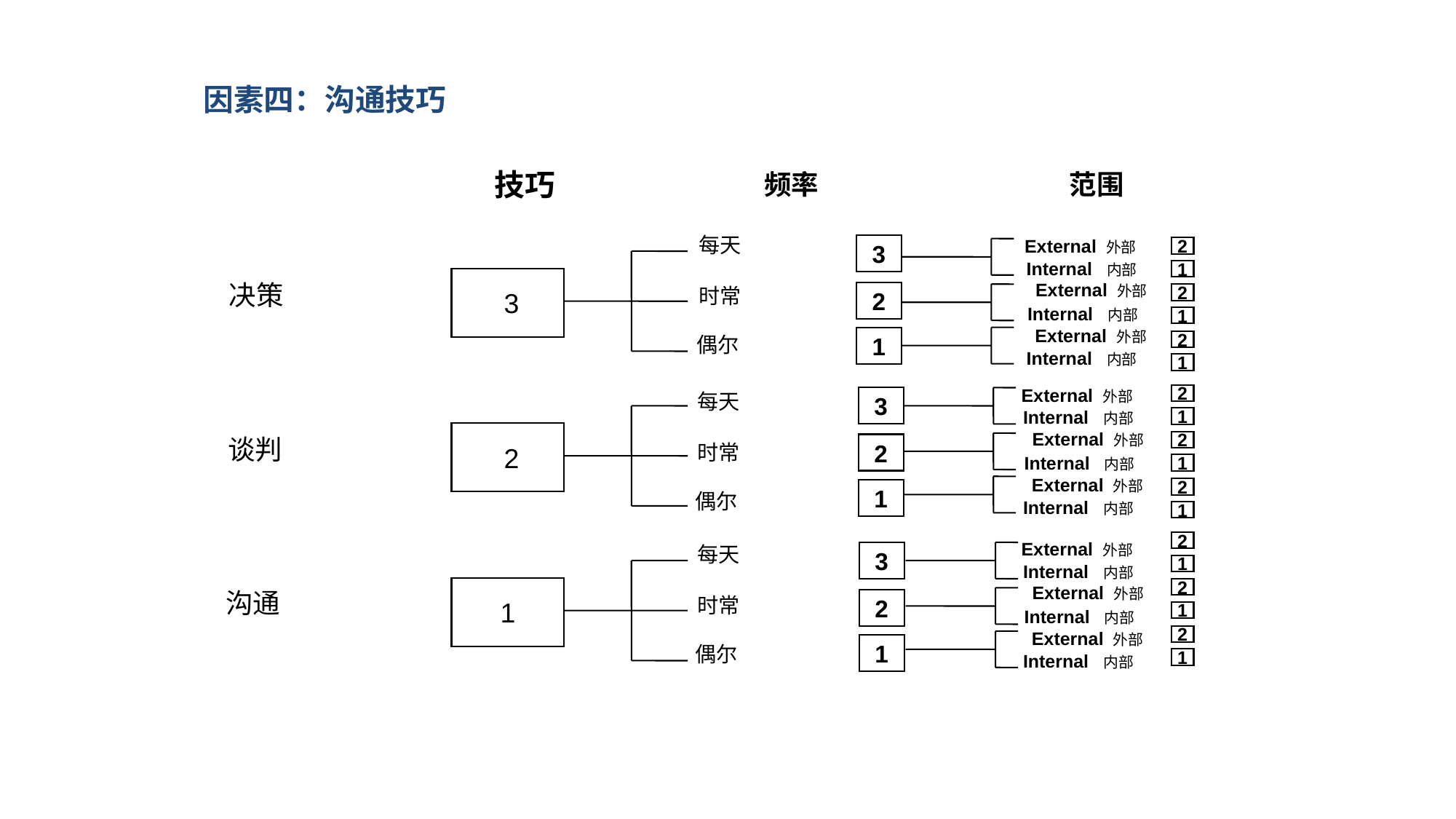

因素四：沟通技巧
技巧
范围
频率
External 外部
Internal  内部
External 外部
Internal  内部
External 外部
Internal  内部
3
2
1
2
1
2
1
2
1
2
1
2
1
2
1

2
1
2
1
2
1

每天
时常
偶尔

 3
决策
External 外部
Internal  内部
External 外部
Internal  内部
External 外部
Internal  内部
3
2
1

每天
时常
偶尔

 2
谈判
External 外部
Internal  内部
External 外部
Internal  内部
External 外部
Internal  内部
3
2
1

每天
时常
偶尔

1
沟通